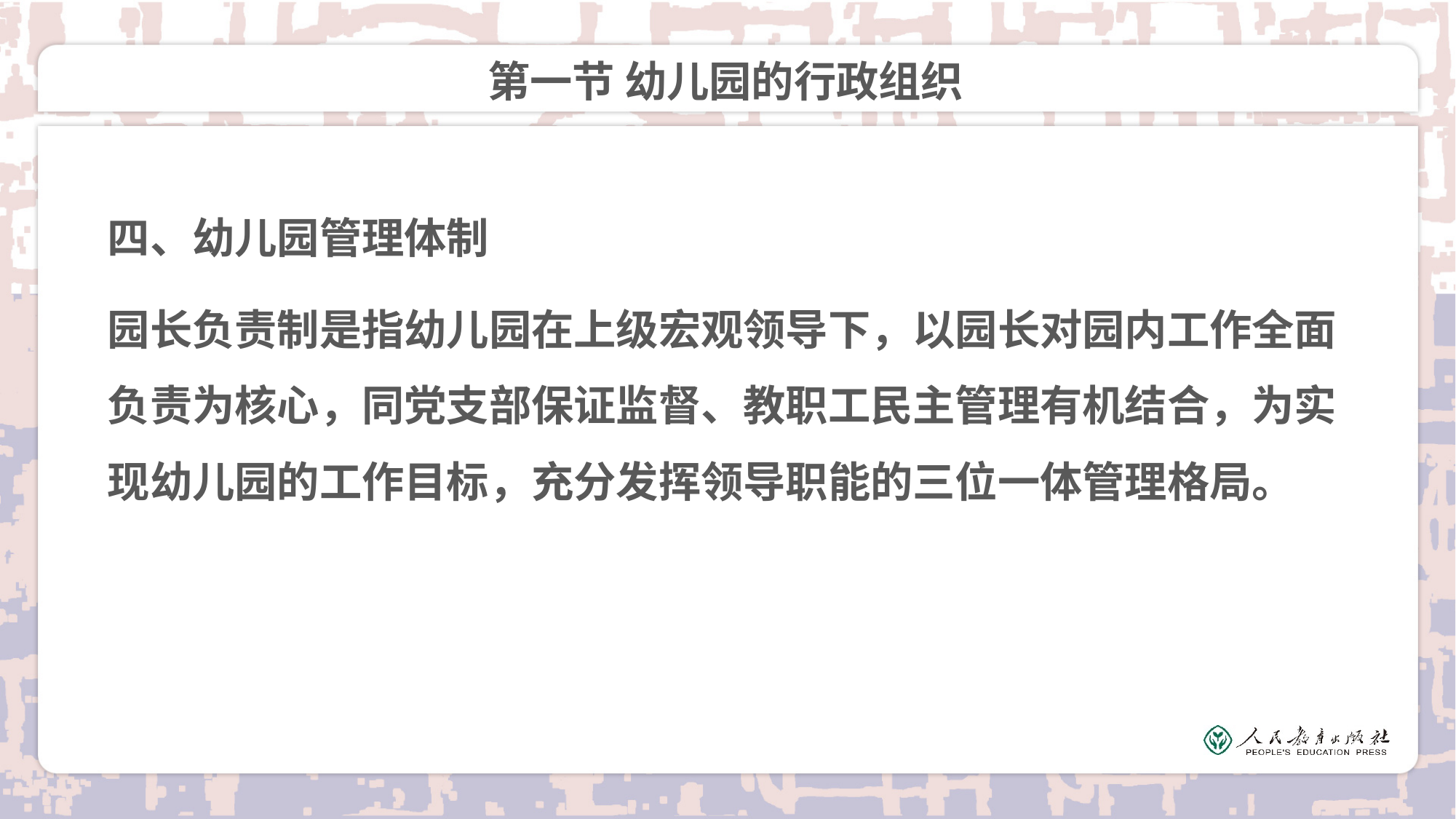

# 第一节 幼儿园的行政组织
四、幼儿园管理体制
园长负责制是指幼儿园在上级宏观领导下，以园长对园内工作全面负责为核心，同党支部保证监督、教职工民主管理有机结合，为实现幼儿园的工作目标，充分发挥领导职能的三位一体管理格局。